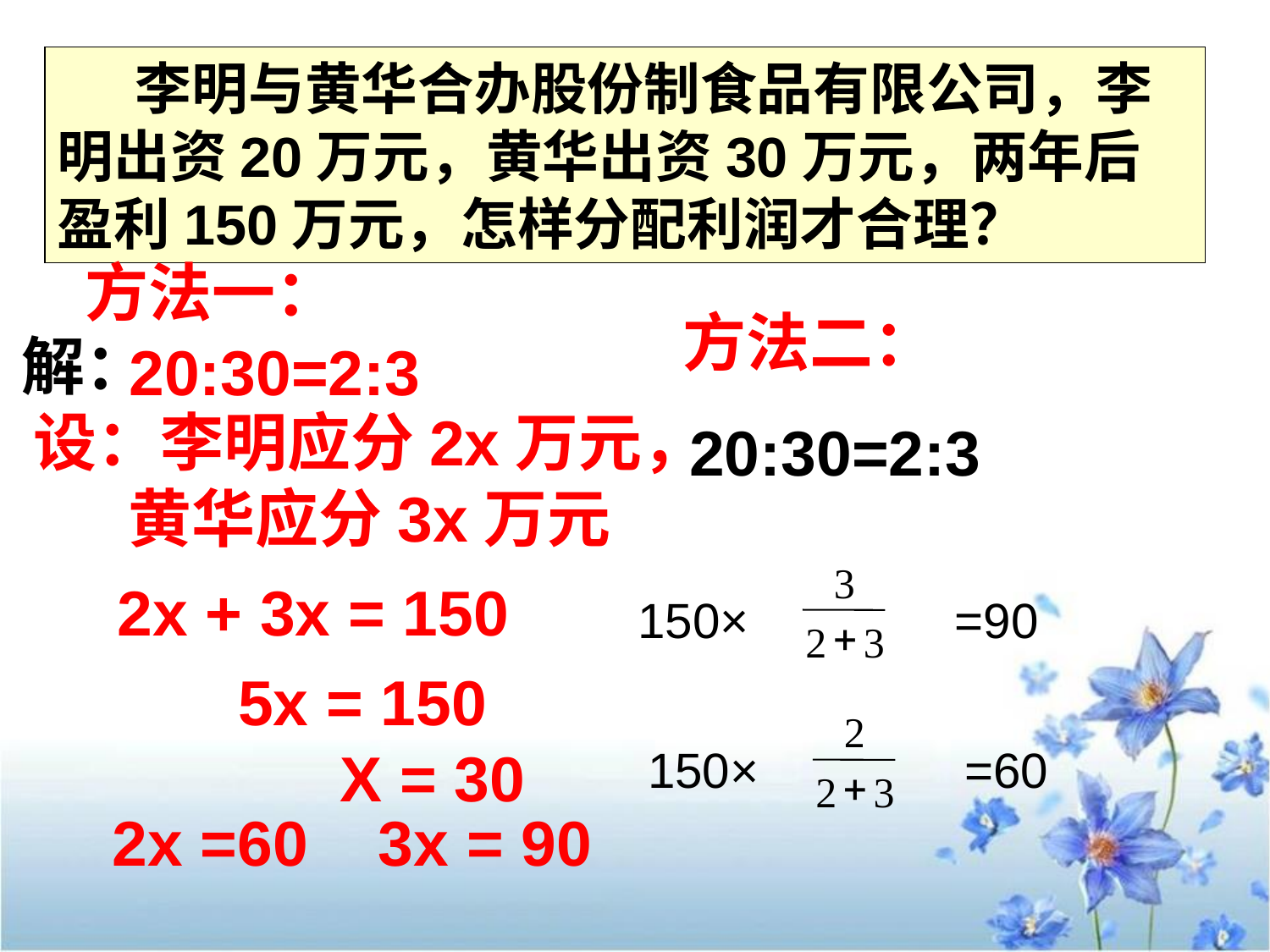

李明与黄华合办股份制食品有限公司，李明出资20万元，黄华出资30万元，两年后盈利150万元，怎样分配利润才合理？
方法一：
方法二：
解：
20:30=2:3
设：李明应分2x万元，
黄华应分3x万元
20:30=2:3

3

+
2
3
150×               =90
2x + 3x = 150
5x = 150
        X = 30

2

+
2
3
150×               =60
2x =60    3x = 90